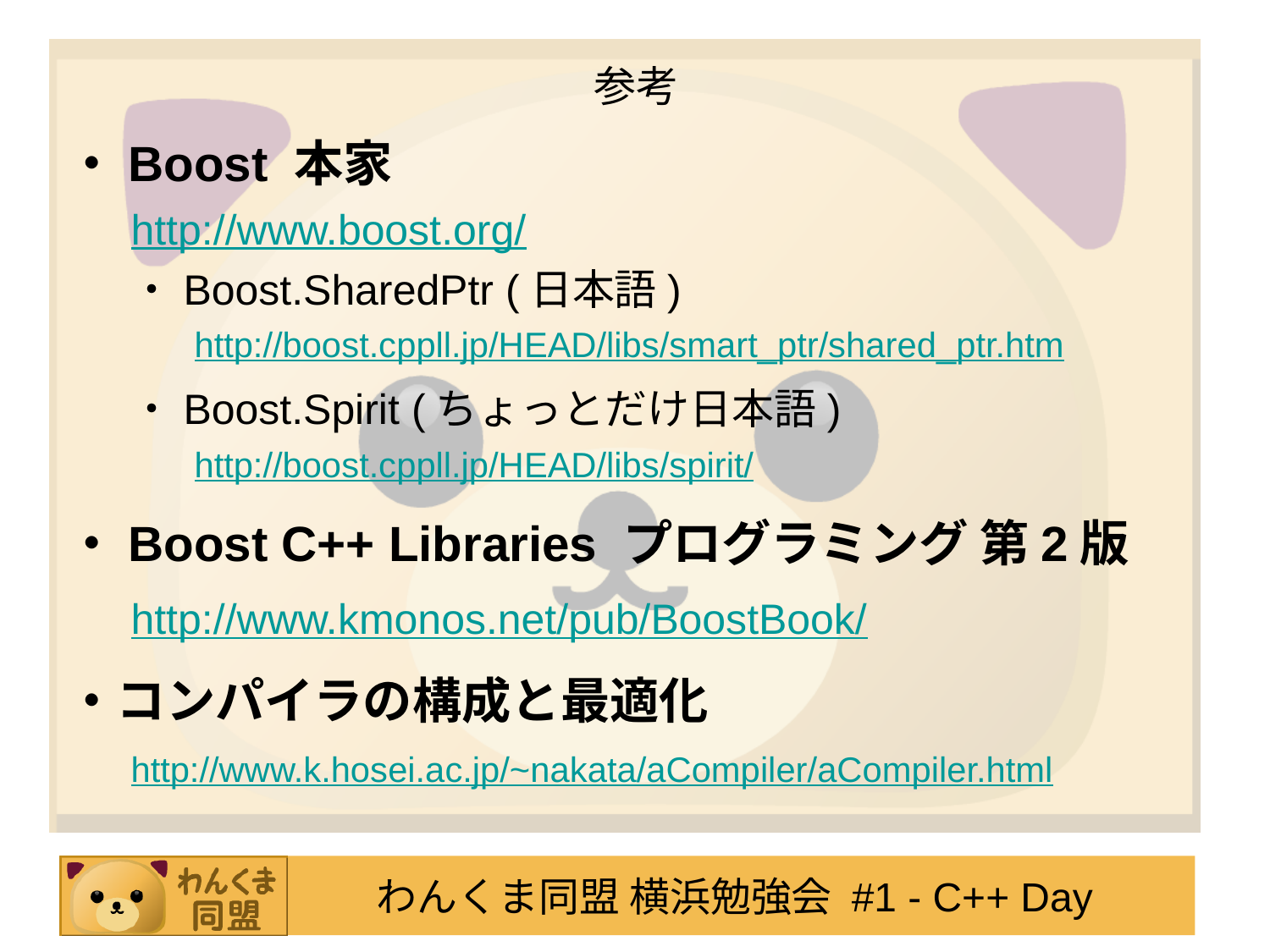

参考
・Boost 本家
http://www.boost.org/
・Boost.SharedPtr (日本語)
http://boost.cppll.jp/HEAD/libs/smart_ptr/shared_ptr.htm
・Boost.Spirit (ちょっとだけ日本語)
http://boost.cppll.jp/HEAD/libs/spirit/
・Boost C++ Libraries プログラミング 第2版
http://www.kmonos.net/pub/BoostBook/
・コンパイラの構成と最適化
http://www.k.hosei.ac.jp/~nakata/aCompiler/aCompiler.html